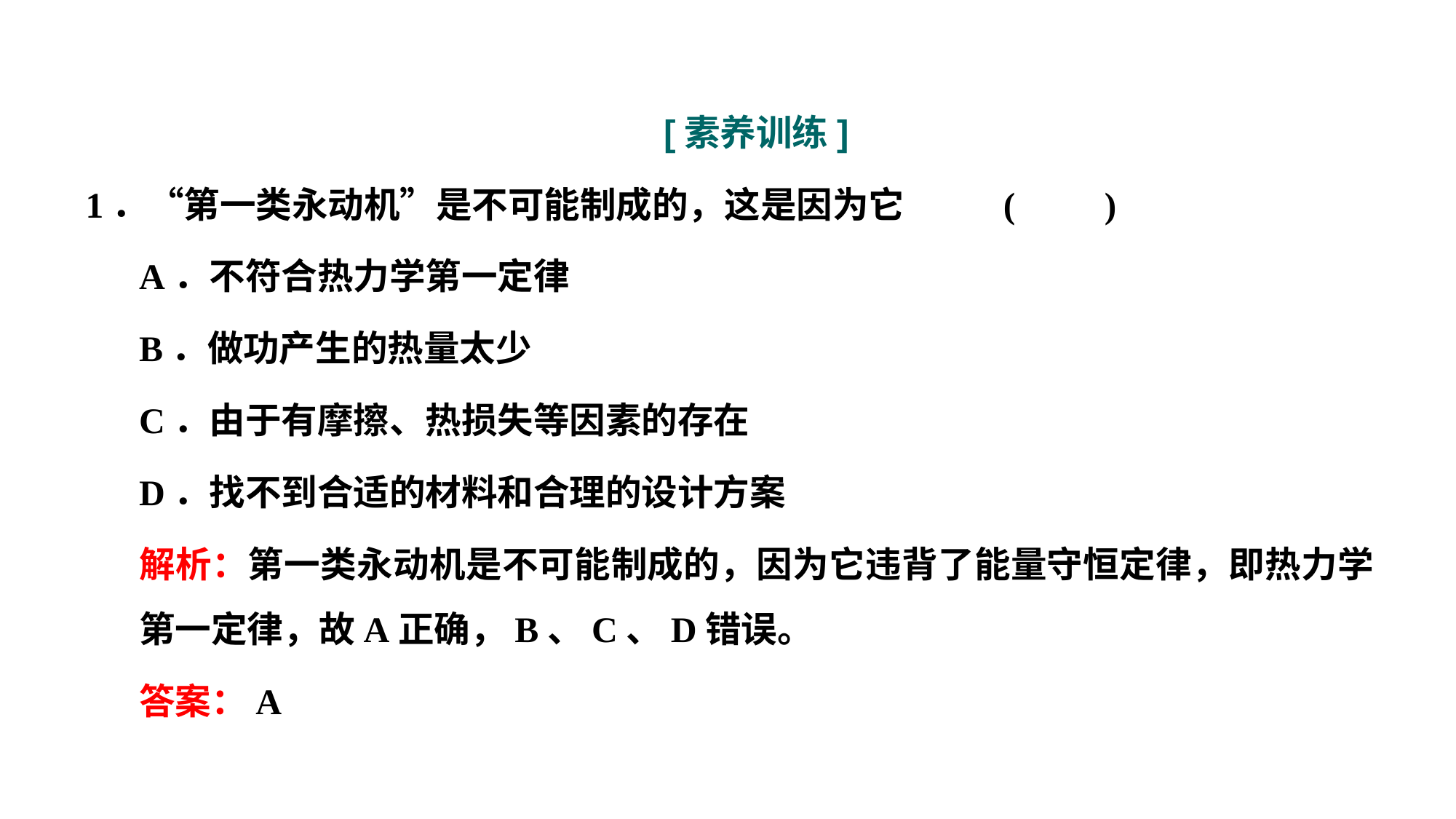

[素养训练]
1．“第一类永动机”是不可能制成的，这是因为它				(　　)
A．不符合热力学第一定律
B．做功产生的热量太少
C．由于有摩擦、热损失等因素的存在
D．找不到合适的材料和合理的设计方案
解析：第一类永动机是不可能制成的，因为它违背了能量守恒定律，即热力学第一定律，故A正确，B、C、D错误。
答案：A